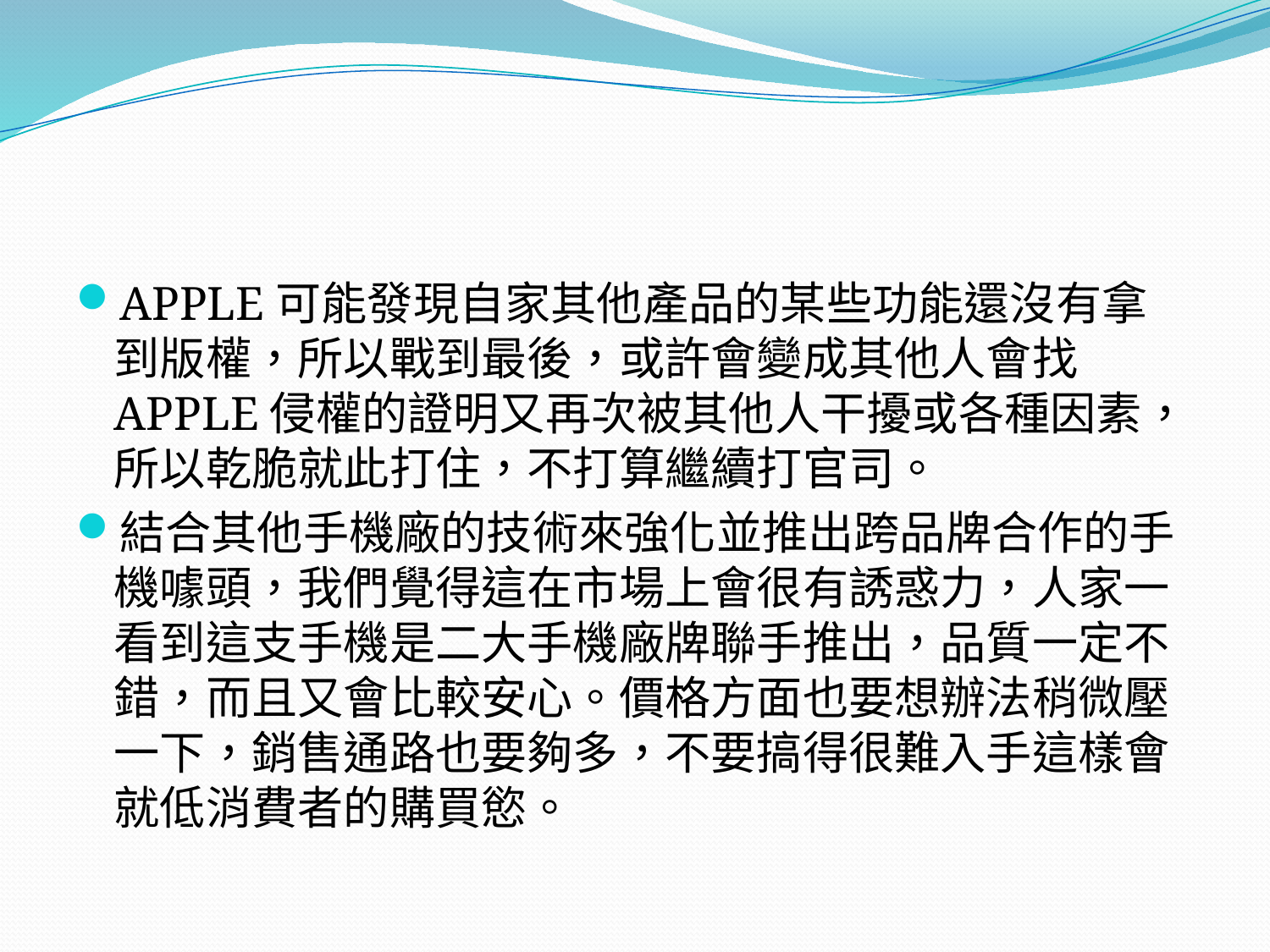

#
APPLE可能發現自家其他產品的某些功能還沒有拿到版權，所以戰到最後，或許會變成其他人會找APPLE侵權的證明又再次被其他人干擾或各種因素，所以乾脆就此打住，不打算繼續打官司。
結合其他手機廠的技術來強化並推出跨品牌合作的手機噱頭，我們覺得這在市場上會很有誘惑力，人家一看到這支手機是二大手機廠牌聯手推出，品質一定不錯，而且又會比較安心。價格方面也要想辦法稍微壓一下，銷售通路也要夠多，不要搞得很難入手這樣會就低消費者的購買慾。